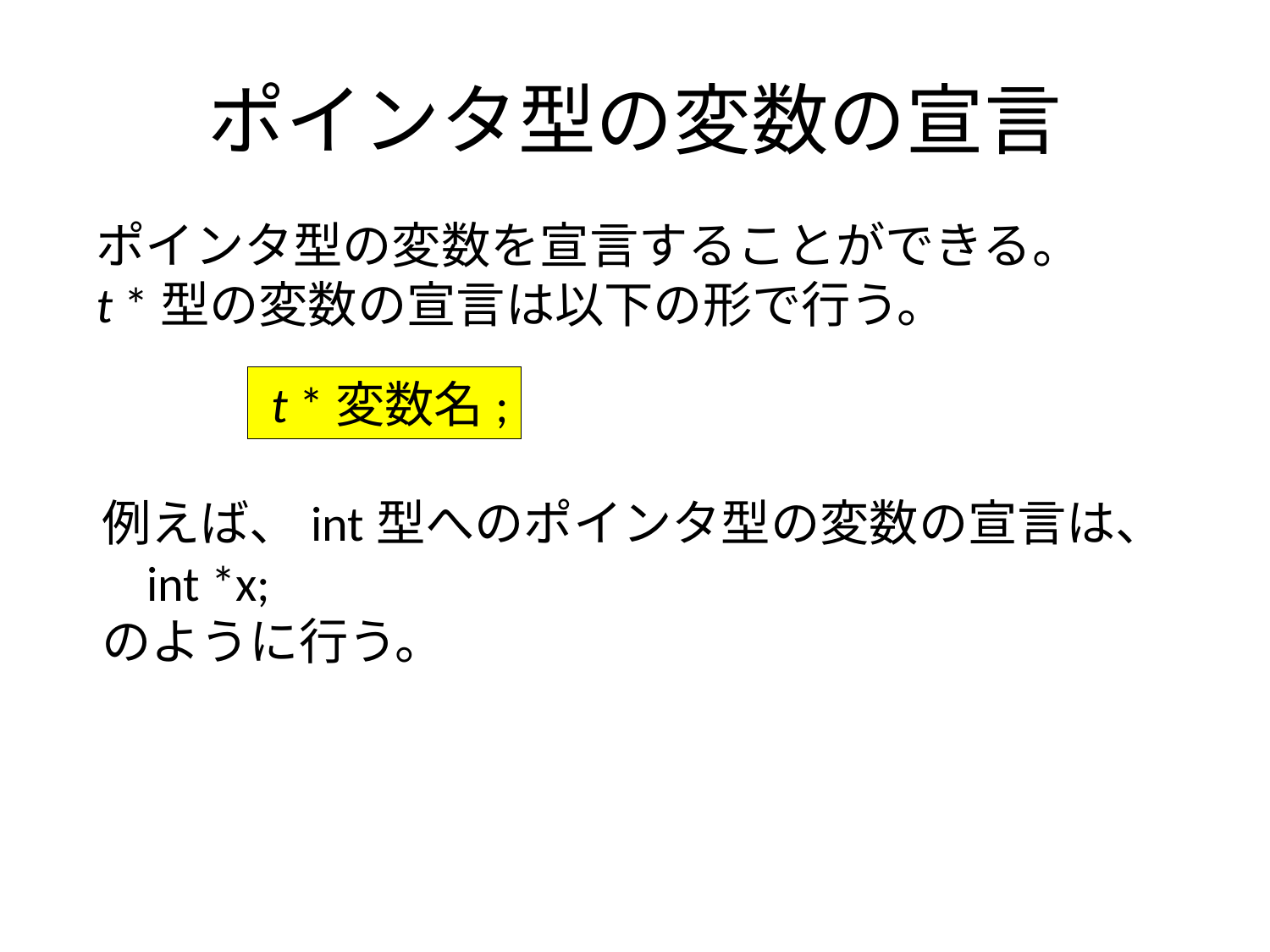

# ポインタ型の変数の宣言
ポインタ型の変数を宣言することができる。
t *型の変数の宣言は以下の形で行う。
 t *変数名;
例えば、int型へのポインタ型の変数の宣言は、
    int *x;
のように行う。